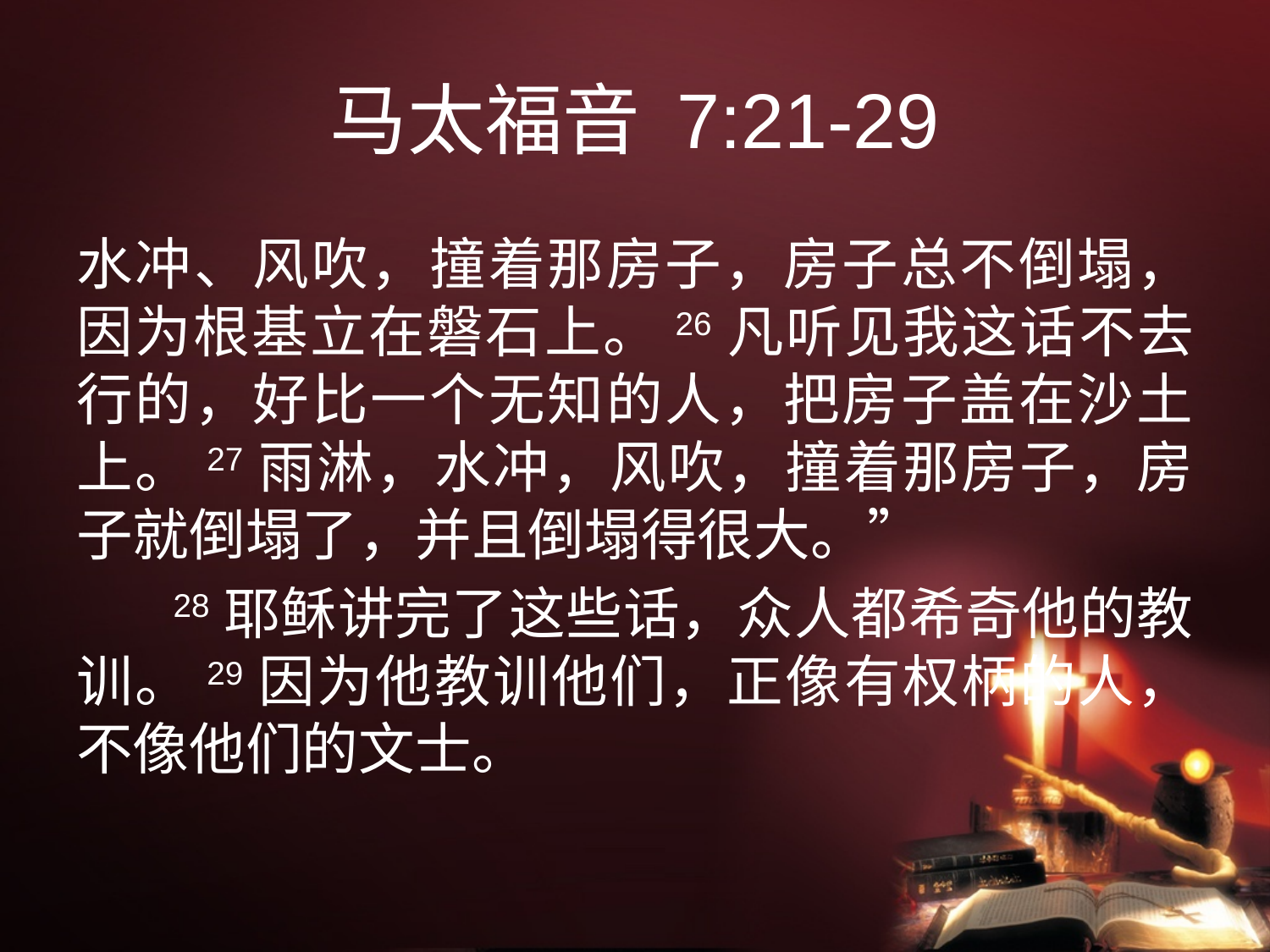

# 马太福音 7:21-29
水冲、风吹，撞着那房子，房子总不倒塌，因为根基立在磐石上。26凡听见我这话不去行的，好比一个无知的人，把房子盖在沙土上。27雨淋，水冲，风吹，撞着那房子，房子就倒塌了，并且倒塌得很大。”
          28耶稣讲完了这些话，众人都希奇他的教训。29因为他教训他们，正像有权柄的人，不像他们的文士。